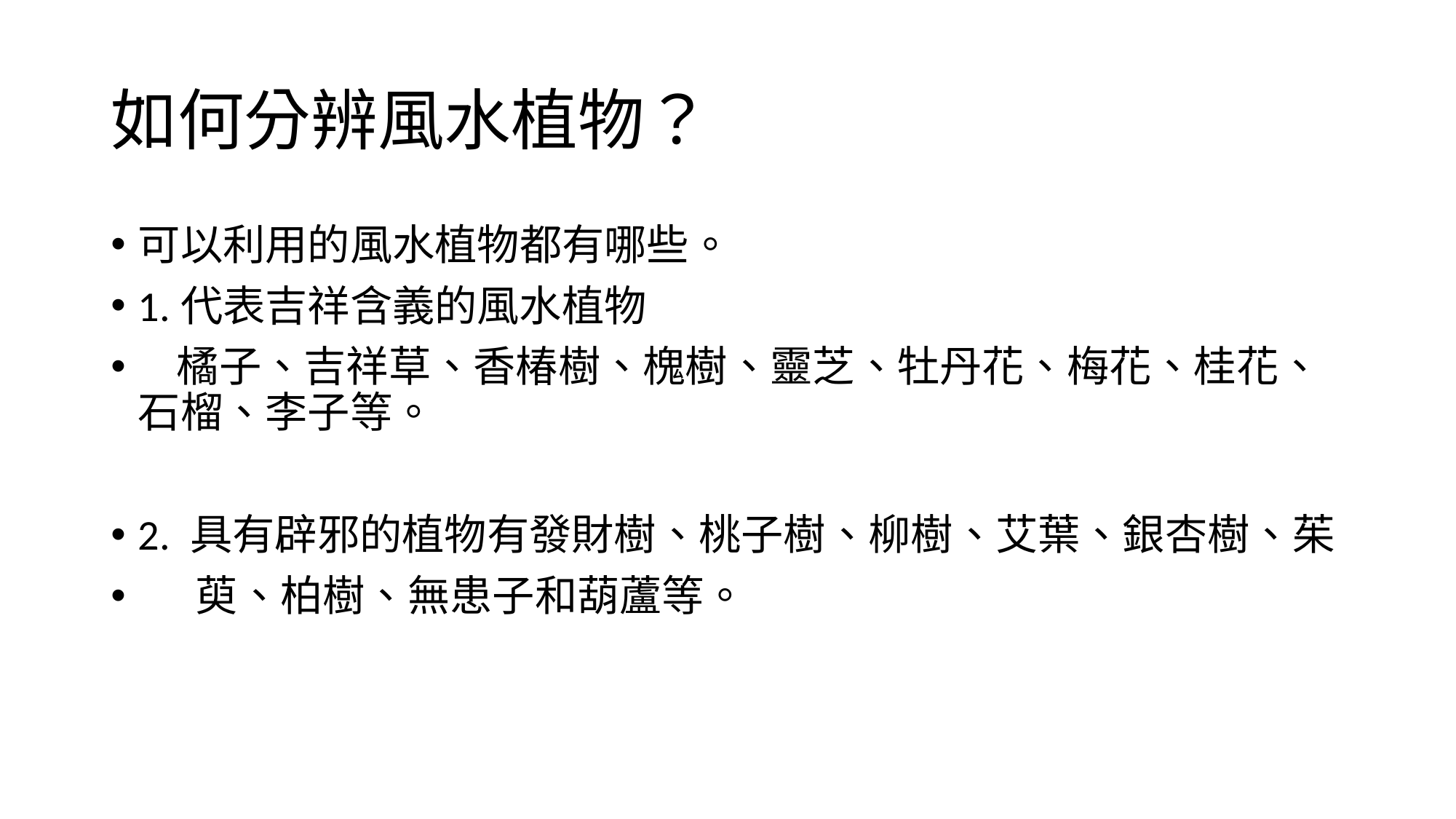

# 如何分辨風水植物？
可以利用的風水植物都有哪些。
1.代表吉祥含義的風水植物
   橘子、吉祥草、香椿樹、槐樹、靈芝、牡丹花、梅花、桂花、石榴、李子等。

2. 具有辟邪的植物有發財樹、桃子樹、柳樹、艾葉、銀杏樹、茱
     萸、柏樹、無患子和葫蘆等。